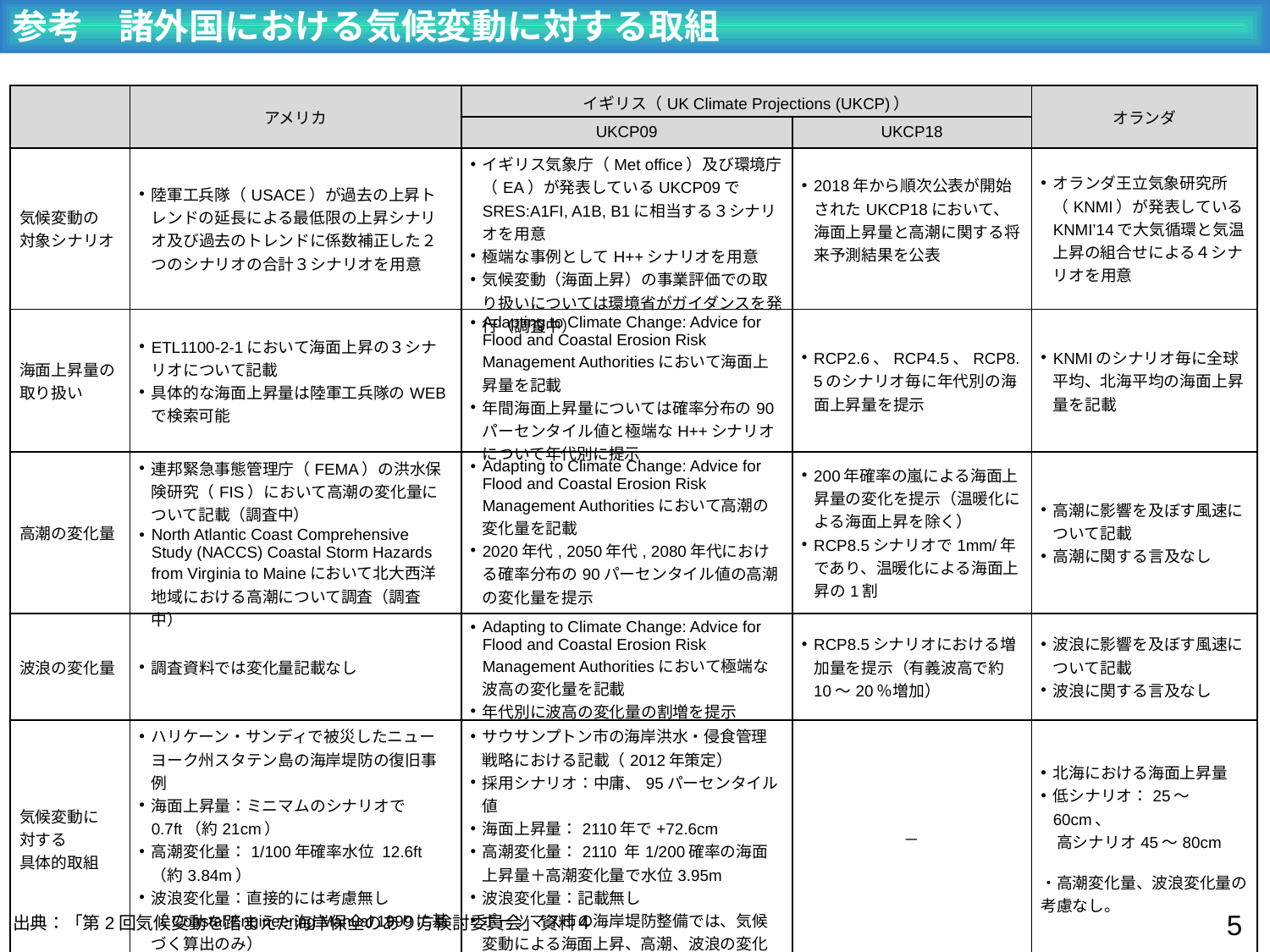

参考　諸外国における気候変動に対する取組
|  | アメリカ | イギリス（UK Climate Projections (UKCP)） |  | オランダ |
| --- | --- | --- | --- | --- |
|  |  | UKCP09 | UKCP18 |  |
| 気候変動の 対象シナリオ | 陸軍工兵隊（USACE）が過去の上昇トレンドの延長による最低限の上昇シナリオ及び過去のトレンドに係数補正した２つのシナリオの合計３シナリオを用意 | イギリス気象庁（Met office）及び環境庁（EA）が発表しているUKCP09でSRES:A1FI, A1B, B1に相当する３シナリオを用意 極端な事例としてH++シナリオを用意 気候変動（海面上昇）の事業評価での取り扱いについては環境省がガイダンスを発行（調査中） | 2018年から順次公表が開始されたUKCP18において、海面上昇量と高潮に関する将来予測結果を公表 | オランダ王立気象研究所（KNMI）が発表しているKNMI’14で大気循環と気温上昇の組合せによる４シナリオを用意 |
| 海面上昇量の 取り扱い | ETL1100-2-1において海面上昇の３シナリオについて記載 具体的な海面上昇量は陸軍工兵隊のWEBで検索可能 | Adapting to Climate Change: Advice for Flood and Coastal Erosion Risk Management Authoritiesにおいて海面上昇量を記載 年間海面上昇量については確率分布の90パーセンタイル値と極端なH++シナリオについて年代別に提示 | RCP2.6、RCP4.5、RCP8.5のシナリオ毎に年代別の海面上昇量を提示 | KNMIのシナリオ毎に全球平均、北海平均の海面上昇量を記載 |
| 高潮の変化量 | 連邦緊急事態管理庁（FEMA）の洪水保険研究（FIS）において高潮の変化量について記載（調査中） North Atlantic Coast Comprehensive Study (NACCS) Coastal Storm Hazards from Virginia to Maineにおいて北大西洋地域における高潮について調査（調査中） | Adapting to Climate Change: Advice for Flood and Coastal Erosion Risk Management Authoritiesにおいて高潮の変化量を記載 2020年代, 2050年代, 2080年代における確率分布の90パーセンタイル値の高潮の変化量を提示 | 200年確率の嵐による海面上昇量の変化を提示（温暖化による海面上昇を除く） RCP8.5シナリオで1mm/年であり、温暖化による海面上昇の1割 | 高潮に影響を及ぼす風速について記載 高潮に関する言及なし |
| 波浪の変化量 | 調査資料では変化量記載なし | Adapting to Climate Change: Advice for Flood and Coastal Erosion Risk Management Authoritiesにおいて極端な波高の変化量を記載 年代別に波高の変化量の割増を提示 | RCP8.5シナリオにおける増加量を提示（有義波高で約10～20％増加） | 波浪に影響を及ぼす風速について記載 波浪に関する言及なし |
| 気候変動に 対する 具体的取組 | ハリケーン・サンディで被災したニューヨーク州スタテン島の海岸堤防の復旧事例 海面上昇量：ミニマムのシナリオで0.7ft（約21cm） 高潮変化量：1/100年確率水位 12.6ft（約3.84m） 波浪変化量：直接的には考慮無し（Coastal Engineering Manual 1999に基づく算出のみ） | サウサンプトン市の海岸洪水・侵食管理戦略における記載（2012年策定） 採用シナリオ：中庸、95パーセンタイル値 海面上昇量：2110年で+72.6cm 高潮変化量：2110 年1/200確率の海面上昇量＋高潮変化量で水位3.95m 波浪変化量：記載無し ポーツマス市の海岸堤防整備では、気候変動による海面上昇、高潮、波浪の変化を考慮（場所に応じて考慮する項目を選択） | － | 北海における海面上昇量 低シナリオ：25～60cm、 　高シナリオ45～80cm ・高潮変化量、波浪変化量の考慮なし。 |
5
出典：「第2回気候変動を踏まえた海岸保全のあり方検討委員会」資料４